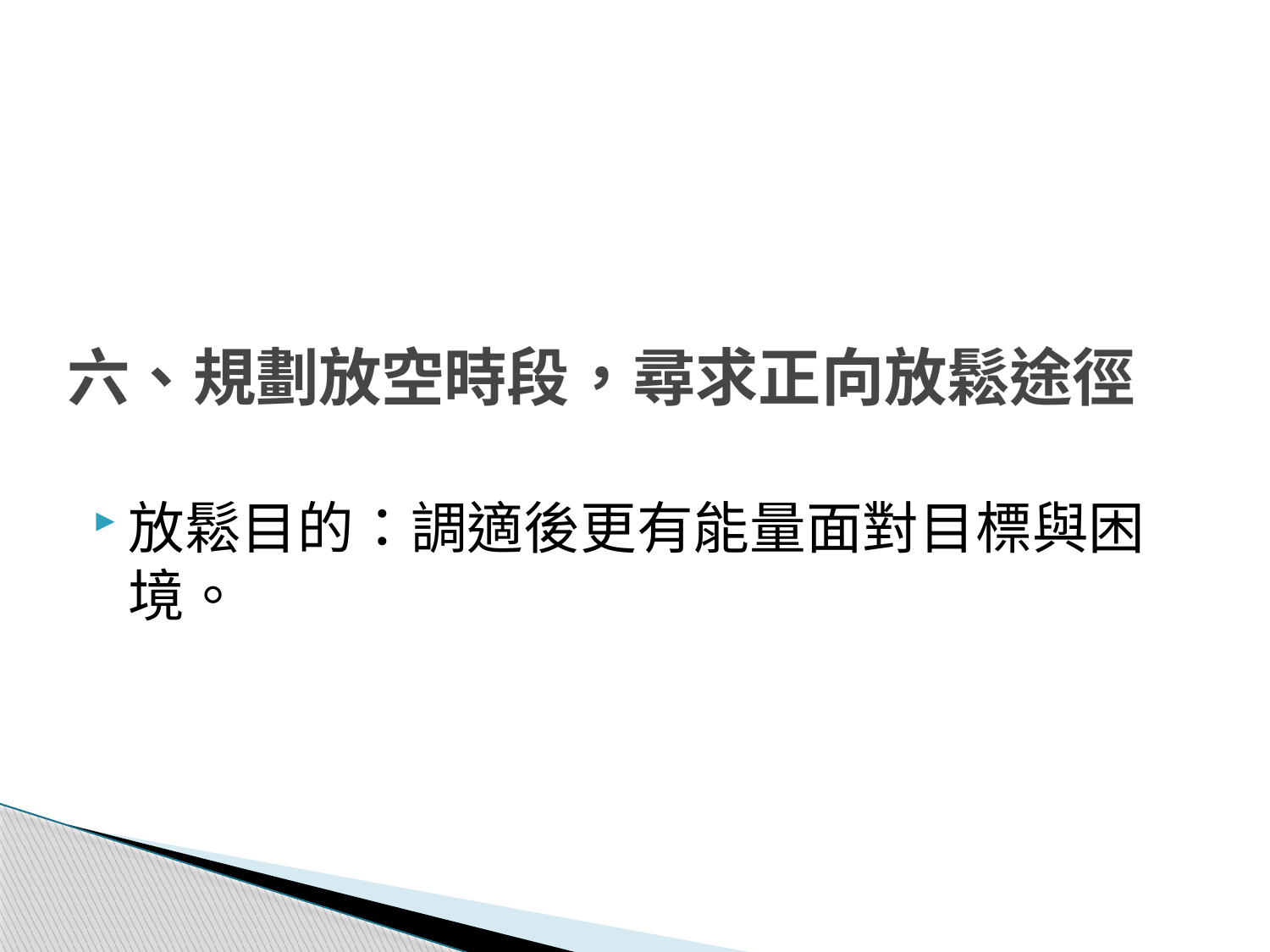

# 六、規劃放空時段，尋求正向放鬆途徑
放鬆目的：調適後更有能量面對目標與困境。